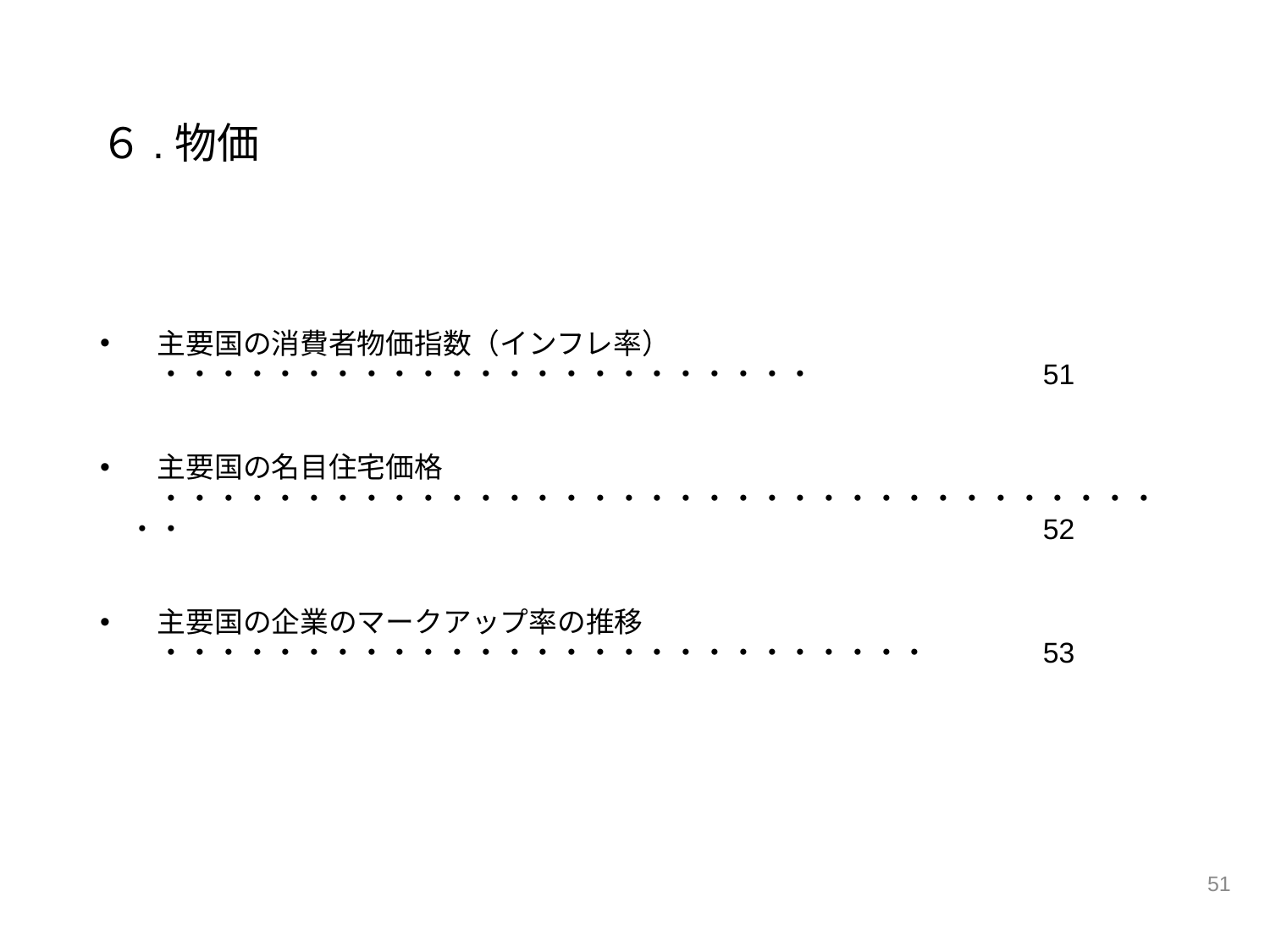

# ６.物価
　主要国の消費者物価指数（インフレ率）　・・・・・・・・・・・・・・・・・・・・・・・		51

　主要国の名目住宅価格　・・・・・・・・・・・・・・・・・・・・・・・・・・・・・・・・・・・・・		52

　主要国の企業のマークアップ率の推移　・・・・・・・・・・・・・・・・・・・・・・・・・・・		53
51